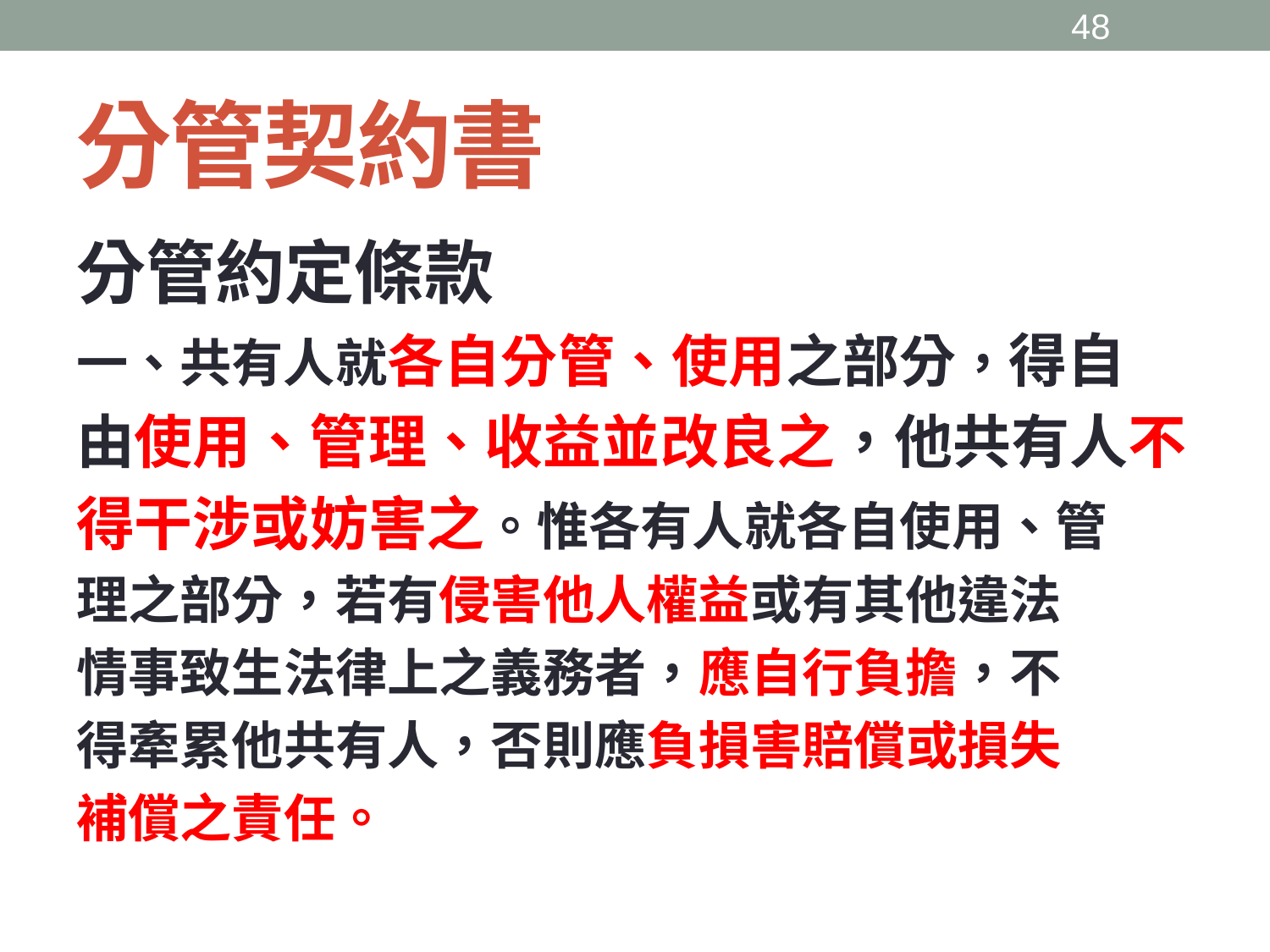

48
# 分管契約書
分管約定條款
一、共有人就各自分管、使用之部分，得自
由使用、管理、收益並改良之，他共有人不
得干涉或妨害之。惟各有人就各自使用、管
理之部分，若有侵害他人權益或有其他違法
情事致生法律上之義務者，應自行負擔，不
得牽累他共有人，否則應負損害賠償或損失
補償之責任。